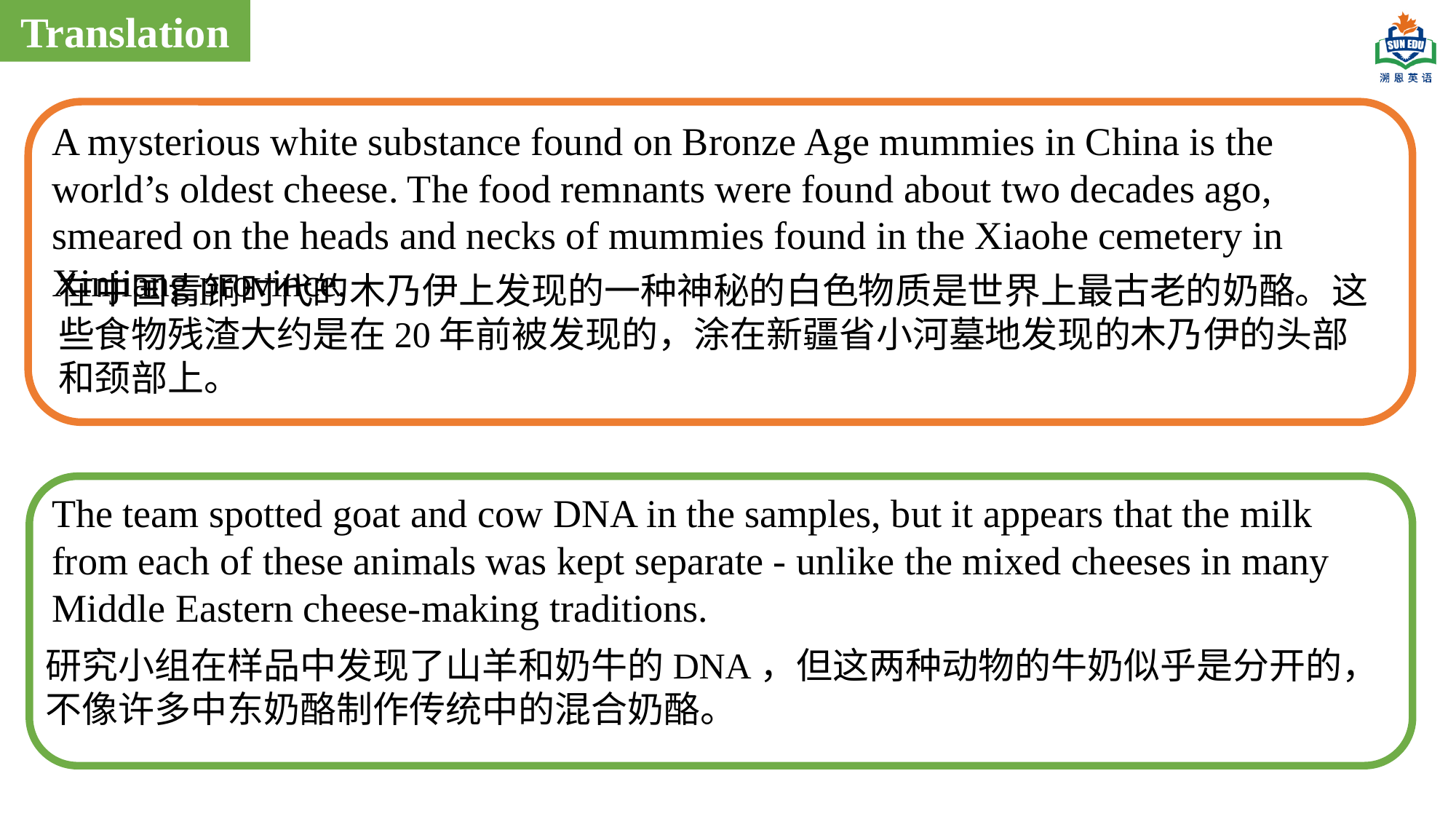

Translation

A mysterious white substance found on Bronze Age mummies in China is the world’s oldest cheese. The food remnants were found about two decades ago, smeared on the heads and necks of mummies found in the Xiaohe cemetery in Xinjiang province.
在中国青铜时代的木乃伊上发现的一种神秘的白色物质是世界上最古老的奶酪。这些食物残渣大约是在20年前被发现的，涂在新疆省小河墓地发现的木乃伊的头部和颈部上。

The team spotted goat and cow DNA in the samples, but it appears that the milk from each of these animals was kept separate - unlike the mixed cheeses in many Middle Eastern cheese-making traditions.
研究小组在样品中发现了山羊和奶牛的DNA，但这两种动物的牛奶似乎是分开的，不像许多中东奶酪制作传统中的混合奶酪。